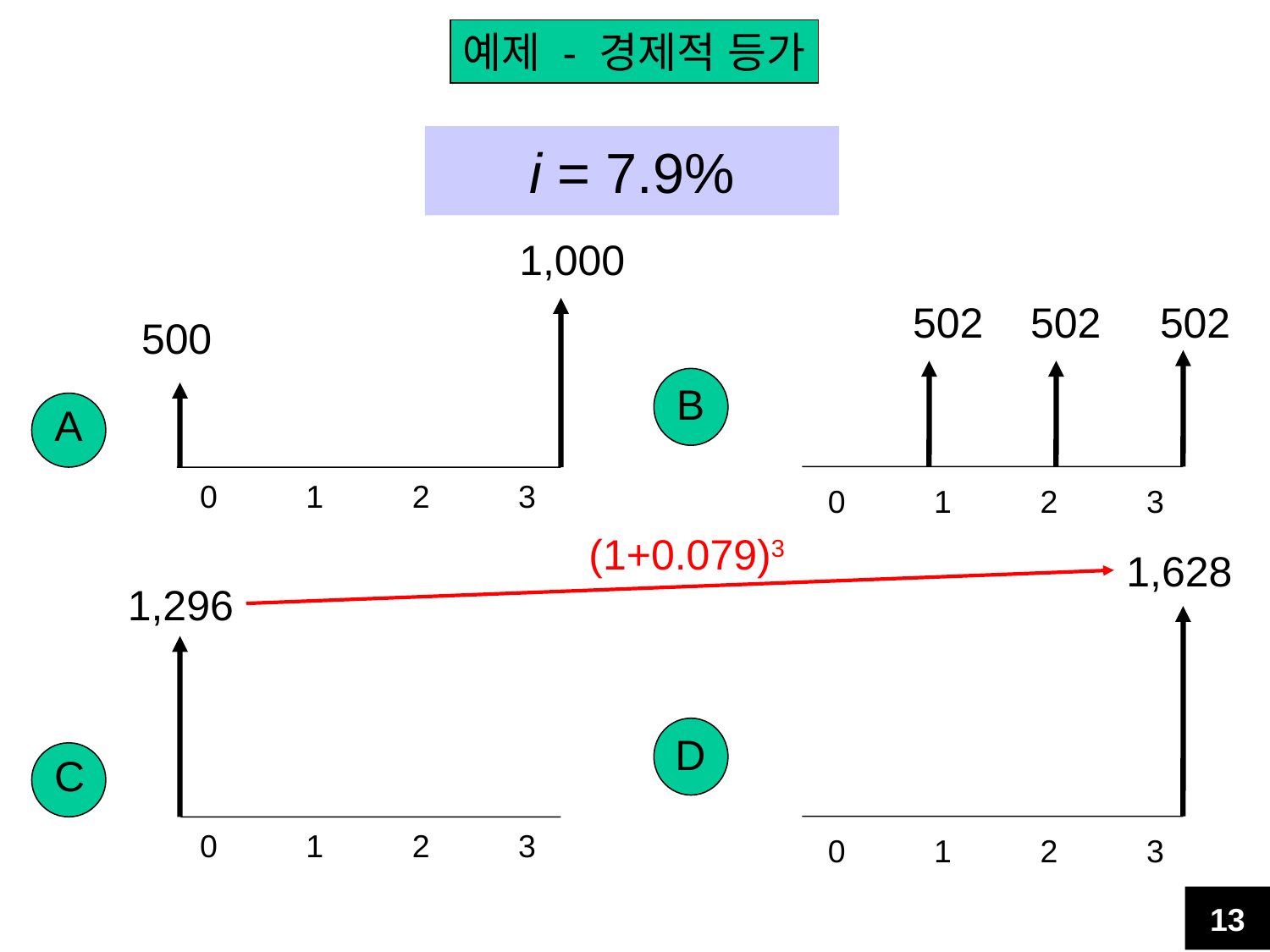

예제 - 경제적 등가
i = 7.9%
1,000
502    502     502

500

B

A

0          1          2          3
0          1          2          3
(1+0.079)3
1,628
1,296

D

C

0          1          2          3
0          1          2          3
13